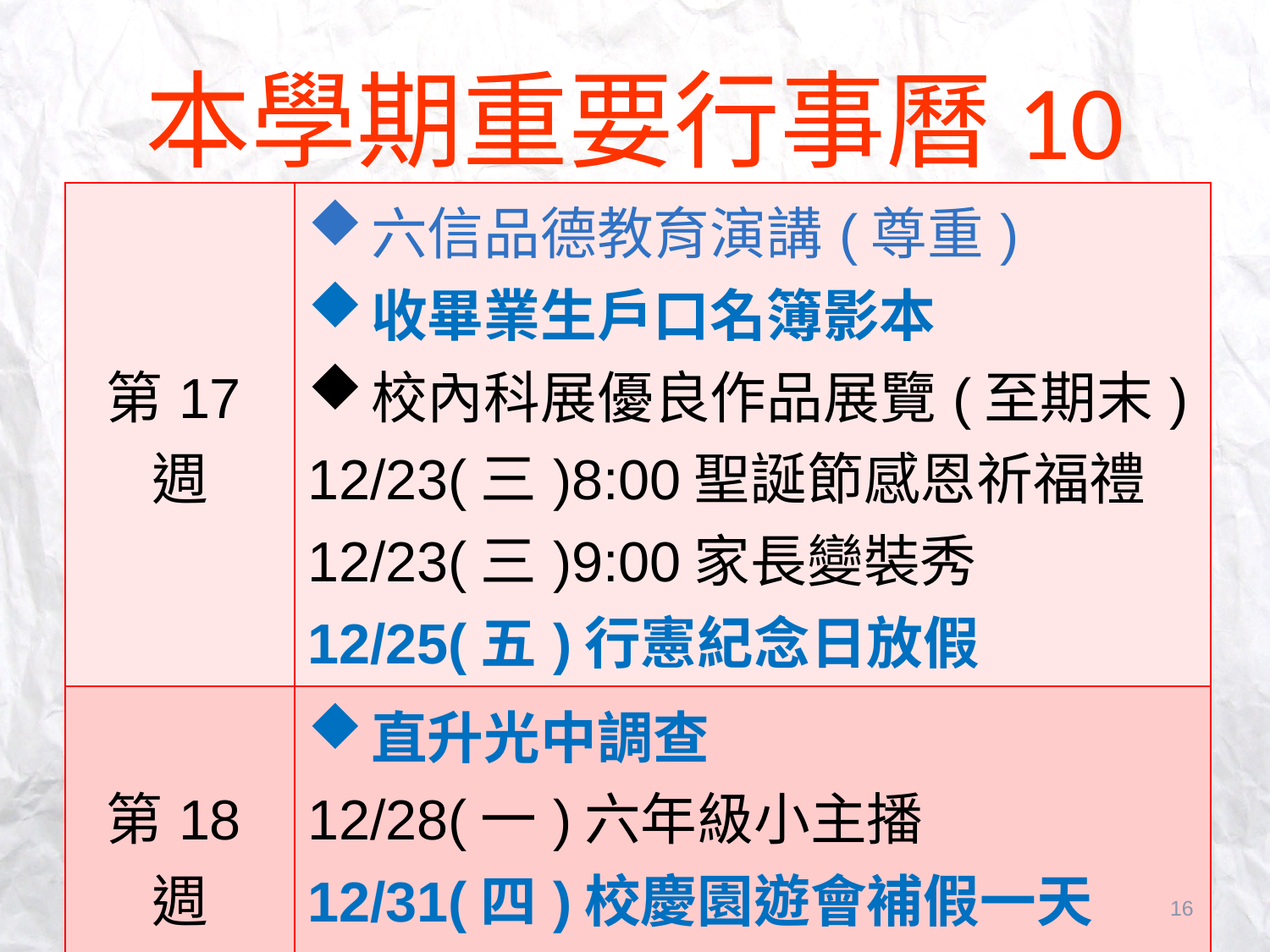

# 本學期重要行事曆10
| 第17週 | 六信品德教育演講(尊重) 收畢業生戶口名簿影本 校內科展優良作品展覽(至期末) 12/23(三)8:00聖誕節感恩祈福禮 12/23(三)9:00家長變裝秀 12/25(五)行憲紀念日放假 |
| --- | --- |
| 第18週 | 直升光中調查 12/28(一)六年級小主播 12/31(四)校慶園遊會補假一天 1/1(五)元旦放假一天 |
16